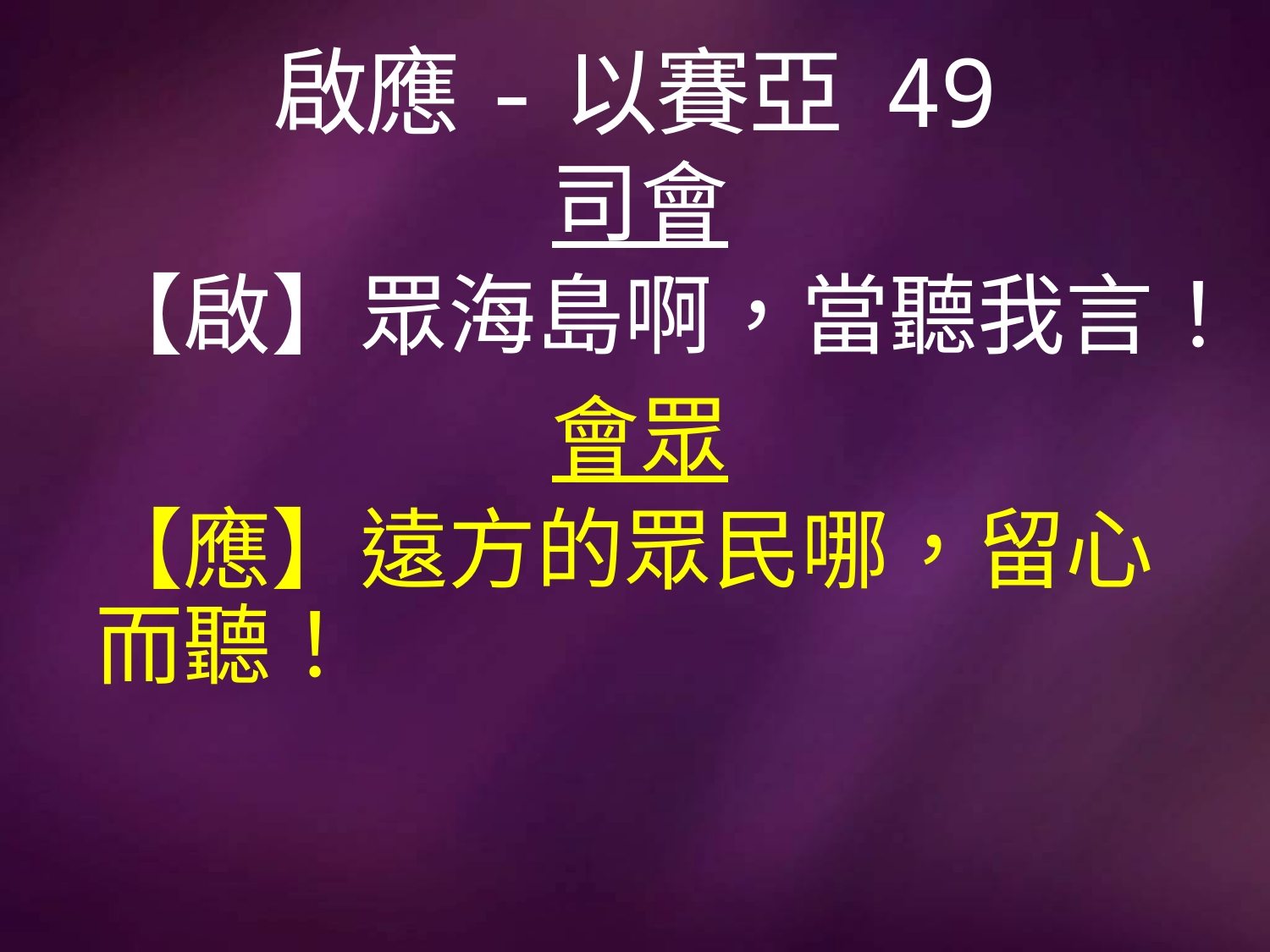

# 啟應-以賽亞 49
司會
【啟】眾海島啊，當聽我言！

會眾
【應】遠方的眾民哪，留心而聽！